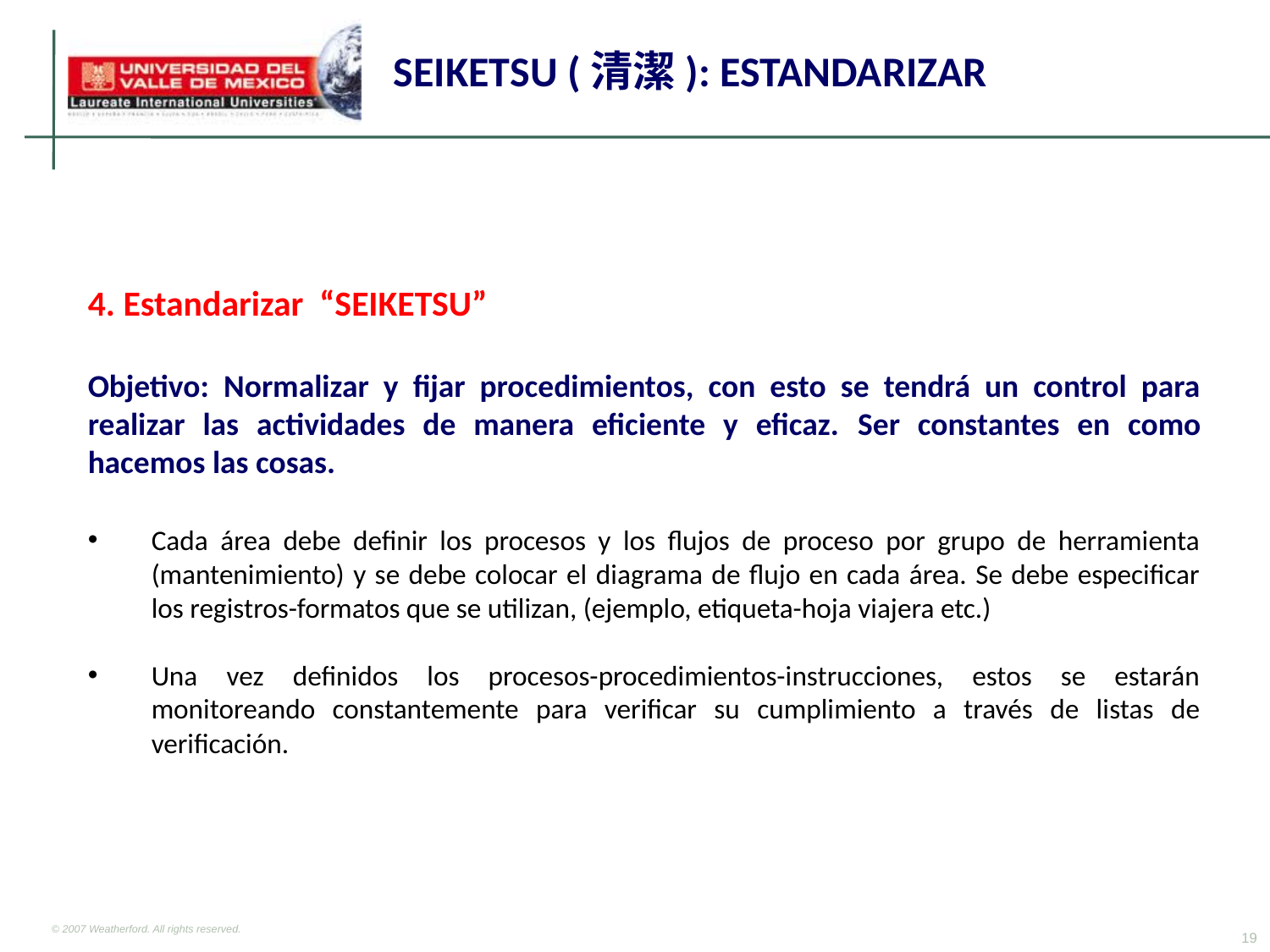

# SEIKETSU (清潔): ESTANDARIZAR
4. Estandarizar  “SEIKETSU”

Objetivo: Normalizar y fijar procedimientos, con esto se tendrá un control para realizar las actividades de manera eficiente y eficaz. Ser constantes en como hacemos las cosas.

Cada área debe definir los procesos y los flujos de proceso por grupo de herramienta (mantenimiento) y se debe colocar el diagrama de flujo en cada área. Se debe especificar los registros-formatos que se utilizan, (ejemplo, etiqueta-hoja viajera etc.)

Una vez definidos los procesos-procedimientos-instrucciones, estos se estarán monitoreando constantemente para verificar su cumplimiento a través de listas de verificación.

19